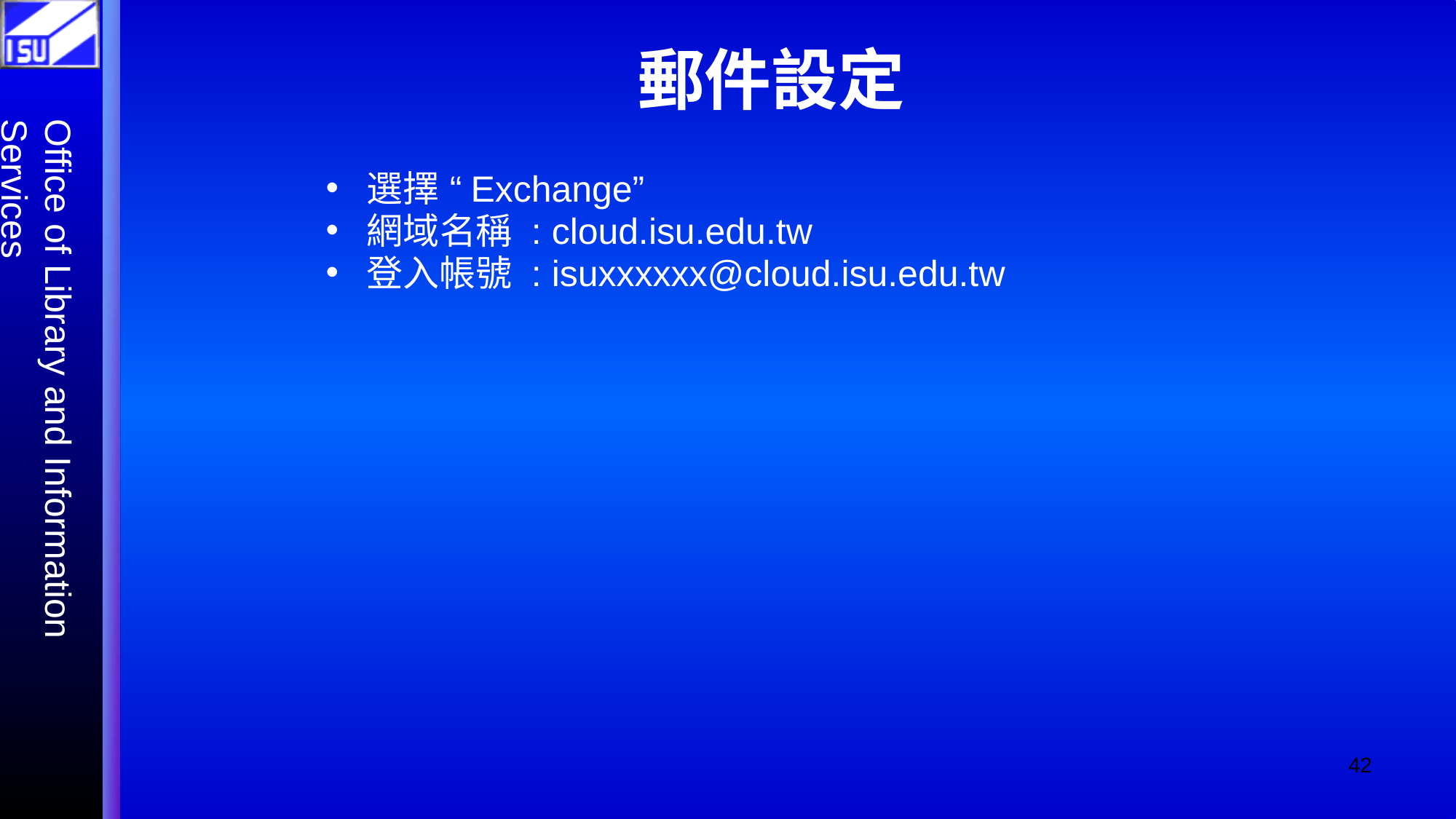

郵件設定
選擇 “Exchange”
網域名稱 : cloud.isu.edu.tw
登入帳號 : isuxxxxxx@cloud.isu.edu.tw

42